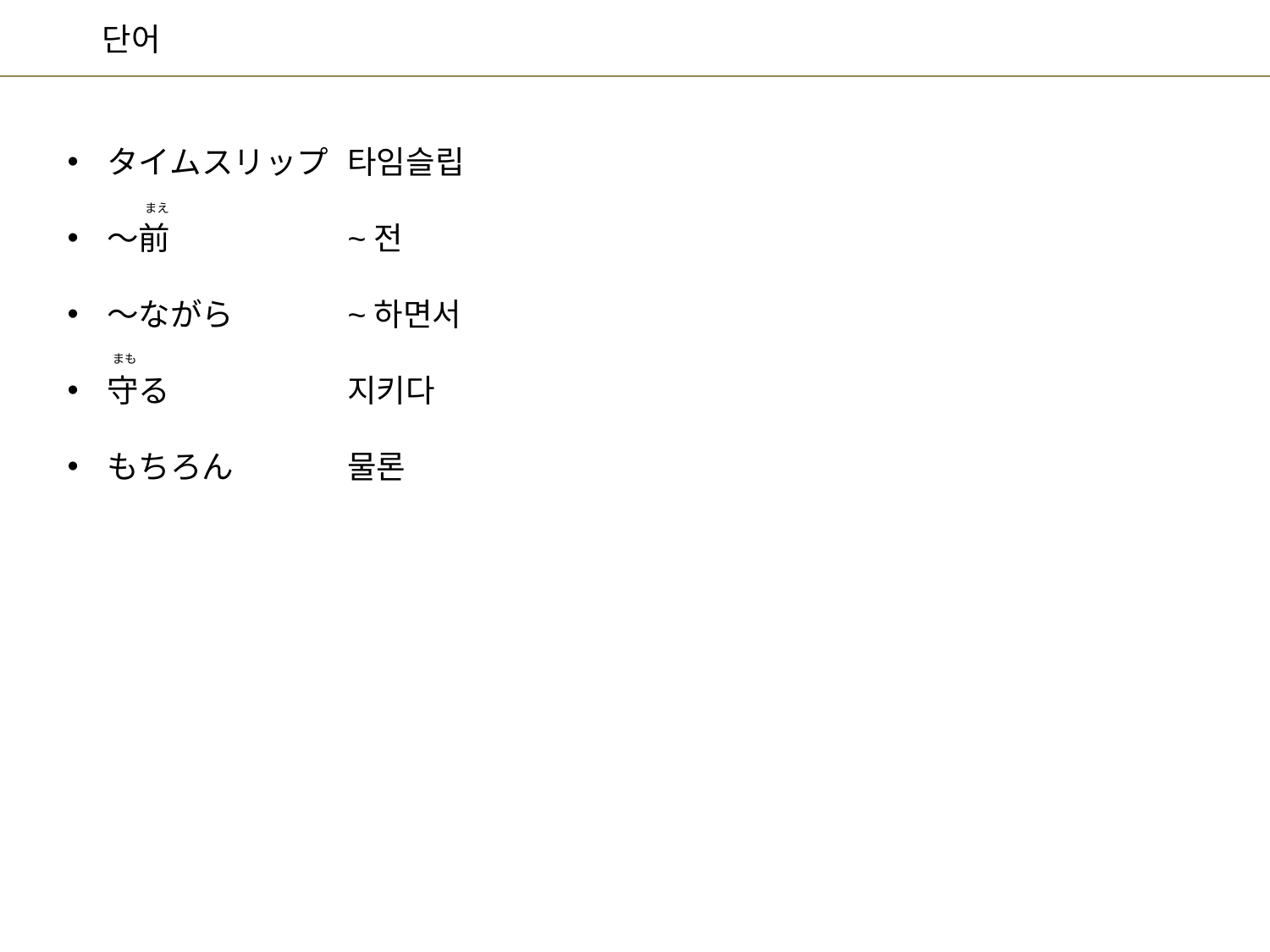

타임슬립

~전

~하면서

지키다

물론
タイムスリップ

～前

～ながら

守る

もちろん
まえ
まも